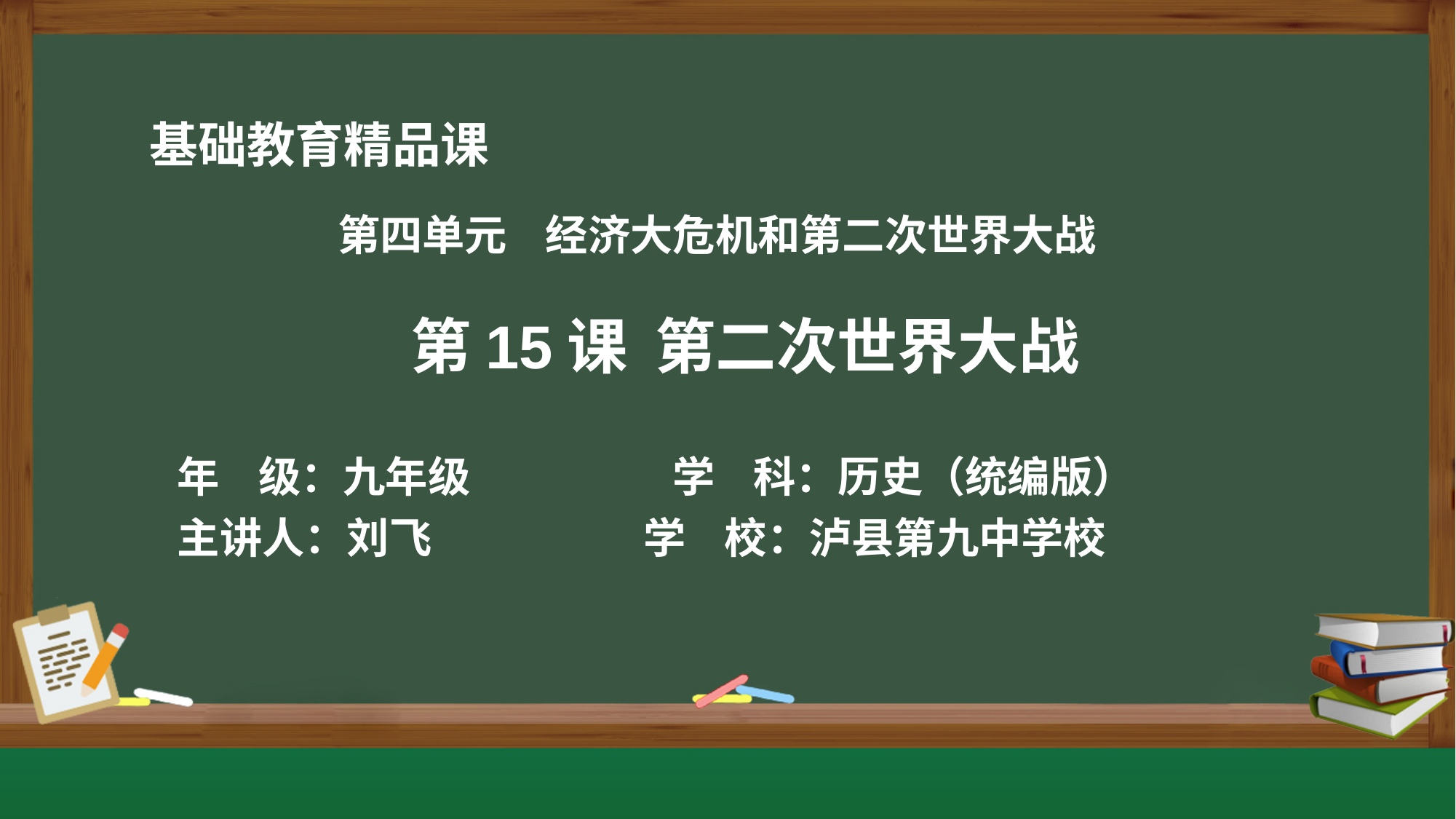

第四单元    经济大危机和第二次世界大战
第15课  第二次世界大战
年    级：九年级                     学    科：历史（统编版）
主讲人：刘飞                      学    校：泸县第九中学校